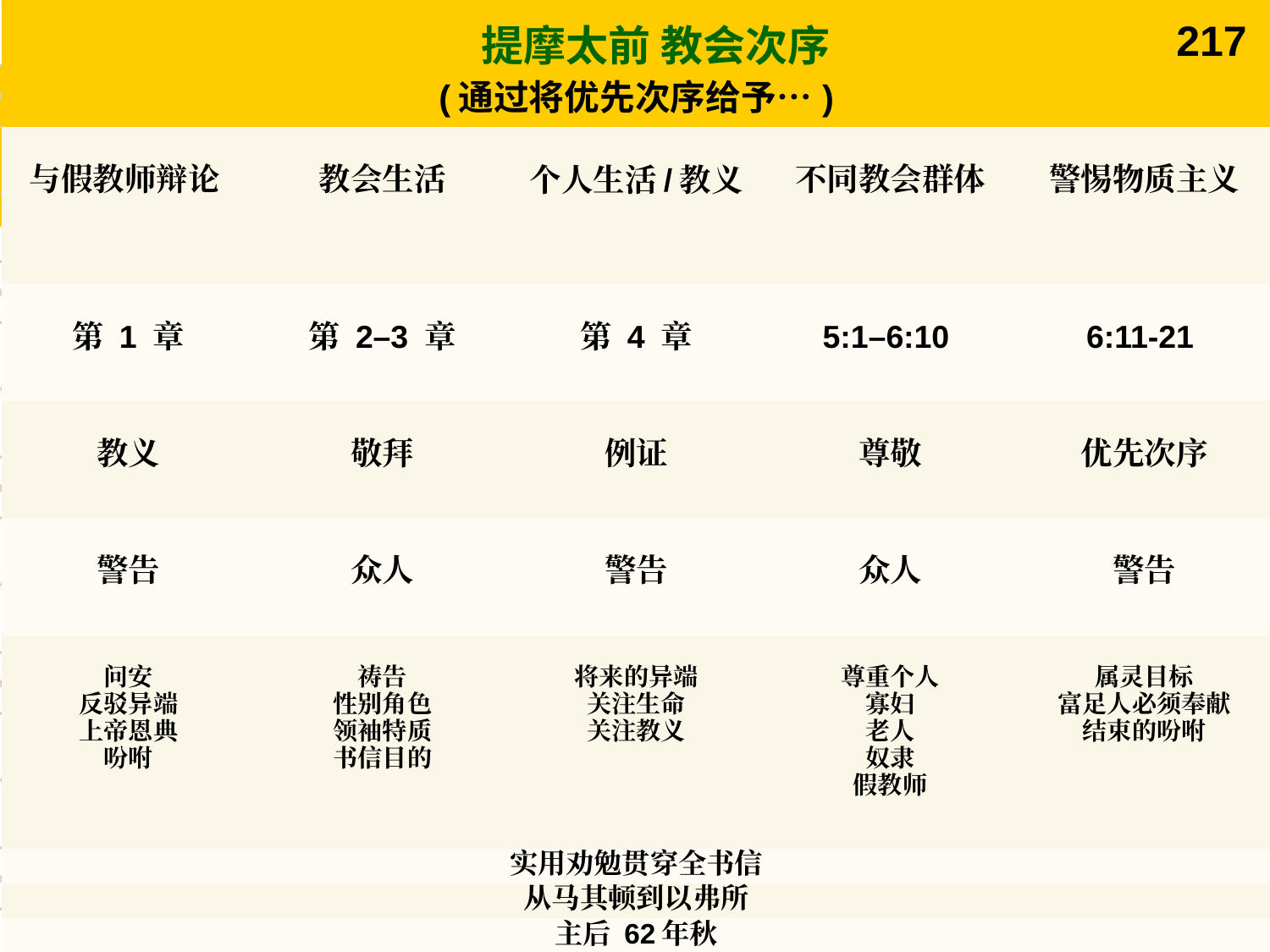

| (通过将优先次序给予…) |  |  |  |  |
| --- | --- | --- | --- | --- |
| 与假教师辩论 | 教会生活 | 个人生活/教义 | 不同教会群体 | 警惕物质主义 |
| 第 1 章 | 第 2–3 章 | 第 4 章 | 5:1–6:10 | 6:11-21 |
| 教义 | 敬拜 | 例证 | 尊敬 | 优先次序 |
| 警告 | 众人 | 警告 | 众人 | 警告 |
| 问安 反驳异端 上帝恩典 吩咐 | 祷告 性别角色 领袖特质 书信目的 | 将来的异端 关注生命 关注教义 | 尊重个人 寡妇 老人 奴隶 假教师 | 属灵目标 富足人必须奉献 结束的吩咐 |
| 实用劝勉贯穿全书信 |  |  |  |  |
| 从马其顿到以弗所 |  |  |  |  |
| 主后 62年秋 |  |  |  |  |
# 提摩太前 教会次序
217